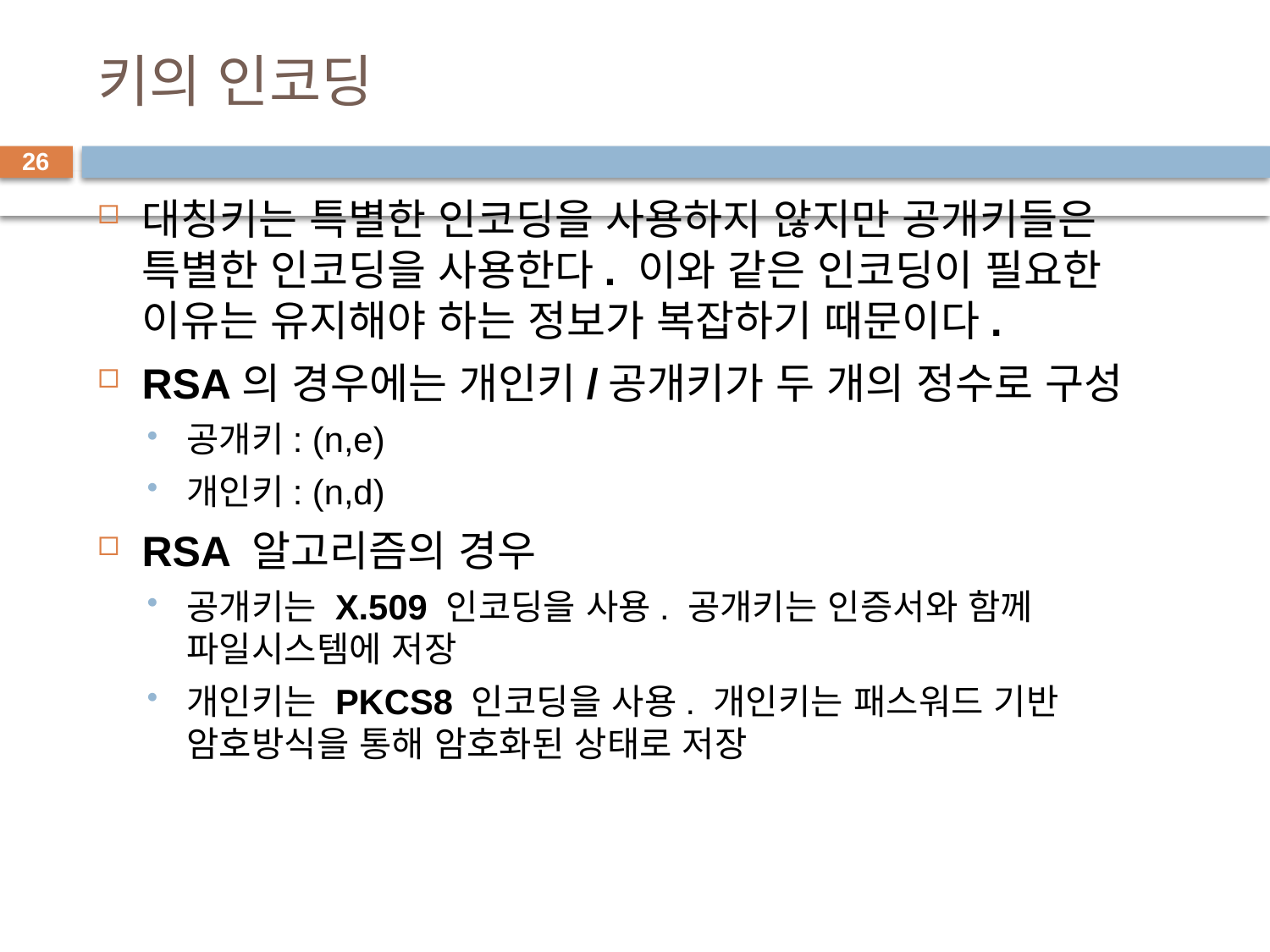

# 키의 인코딩
26
대칭키는 특별한 인코딩을 사용하지 않지만 공개키들은 특별한 인코딩을 사용한다. 이와 같은 인코딩이 필요한 이유는 유지해야 하는 정보가 복잡하기 때문이다.
RSA의 경우에는 개인키/공개키가 두 개의 정수로 구성
공개키: (n,e)
개인키: (n,d)
RSA 알고리즘의 경우
공개키는 X.509 인코딩을 사용. 공개키는 인증서와 함께 파일시스템에 저장
개인키는 PKCS8 인코딩을 사용. 개인키는 패스워드 기반 암호방식을 통해 암호화된 상태로 저장